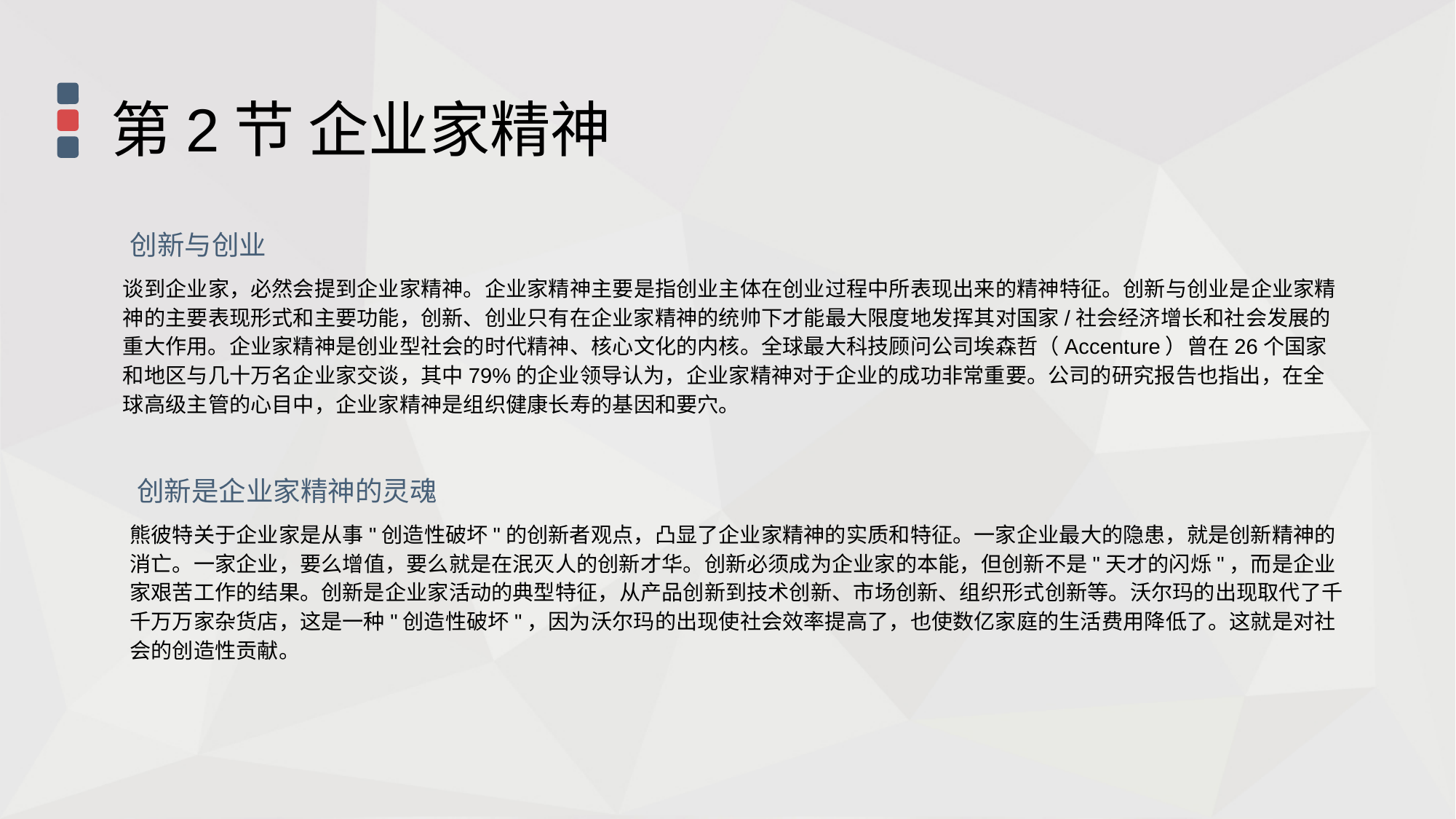

第2节 企业家精神
创新与创业
谈到企业家，必然会提到企业家精神。企业家精神主要是指创业主体在创业过程中所表现出来的精神特征。创新与创业是企业家精神的主要表现形式和主要功能，创新、创业只有在企业家精神的统帅下才能最大限度地发挥其对国家/社会经济增长和社会发展的重大作用。企业家精神是创业型社会的时代精神、核心文化的内核。全球最大科技顾问公司埃森哲（Accenture）曾在26个国家和地区与几十万名企业家交谈，其中79%的企业领导认为，企业家精神对于企业的成功非常重要。公司的研究报告也指出，在全球高级主管的心目中，企业家精神是组织健康长寿的基因和要穴。
创新是企业家精神的灵魂
熊彼特关于企业家是从事"创造性破坏"的创新者观点，凸显了企业家精神的实质和特征。一家企业最大的隐患，就是创新精神的消亡。一家企业，要么增值，要么就是在泯灭人的创新才华。创新必须成为企业家的本能，但创新不是"天才的闪烁"，而是企业家艰苦工作的结果。创新是企业家活动的典型特征，从产品创新到技术创新、市场创新、组织形式创新等。沃尔玛的出现取代了千千万万家杂货店，这是一种"创造性破坏"，因为沃尔玛的出现使社会效率提高了，也使数亿家庭的生活费用降低了。这就是对社会的创造性贡献。